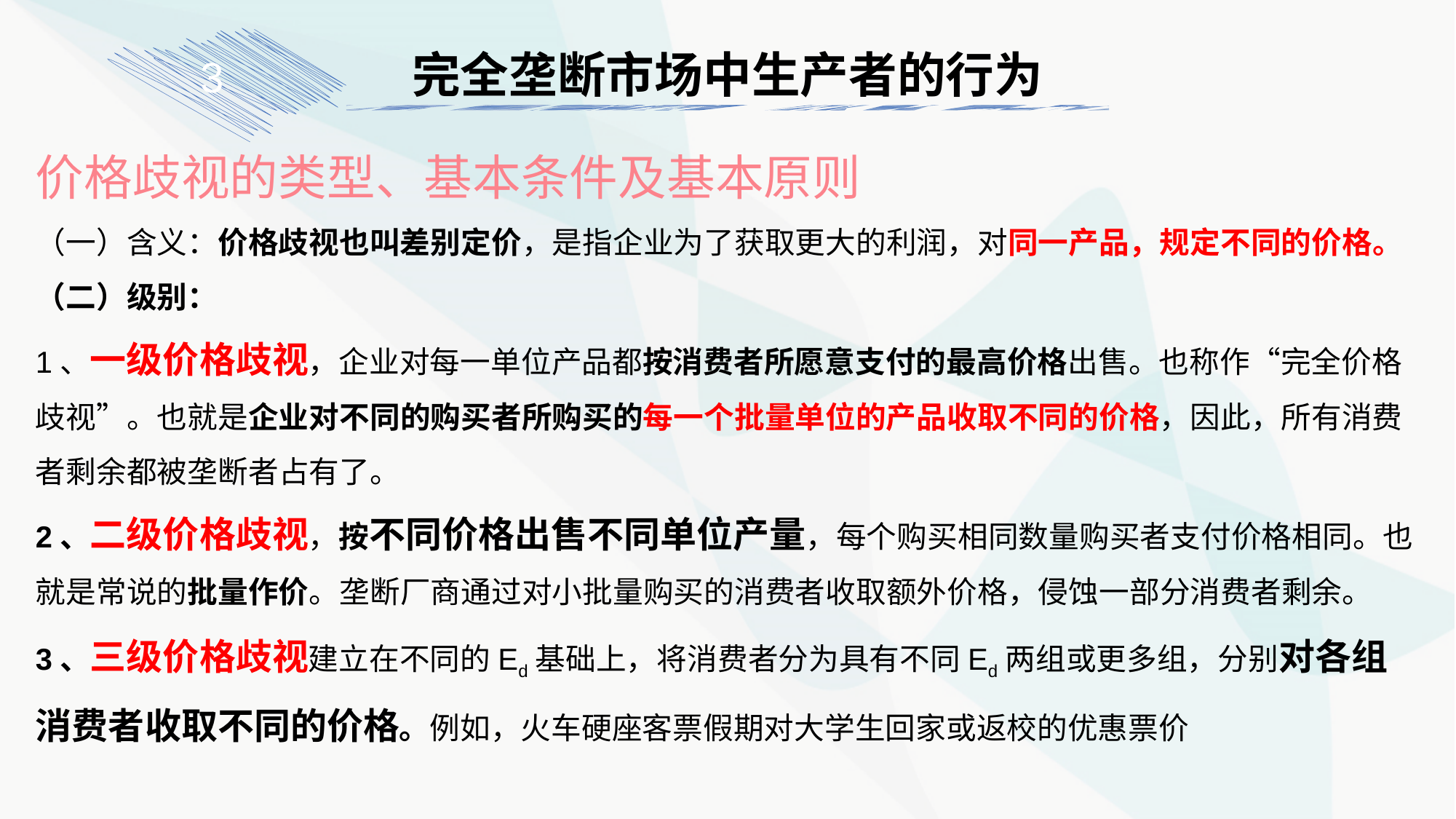

完全垄断市场中生产者的行为
3
价格歧视的类型、基本条件及基本原则
（一）含义：价格歧视也叫差别定价，是指企业为了获取更大的利润，对同一产品，规定不同的价格。
（二）级别：
1、一级价格歧视，企业对每一单位产品都按消费者所愿意支付的最高价格出售。也称作“完全价格歧视”。也就是企业对不同的购买者所购买的每一个批量单位的产品收取不同的价格，因此，所有消费者剩余都被垄断者占有了。
2、二级价格歧视，按不同价格出售不同单位产量，每个购买相同数量购买者支付价格相同。也就是常说的批量作价。垄断厂商通过对小批量购买的消费者收取额外价格，侵蚀一部分消费者剩余。
3、三级价格歧视建立在不同的Ed基础上，将消费者分为具有不同Ed两组或更多组，分别对各组消费者收取不同的价格。例如，火车硬座客票假期对大学生回家或返校的优惠票价